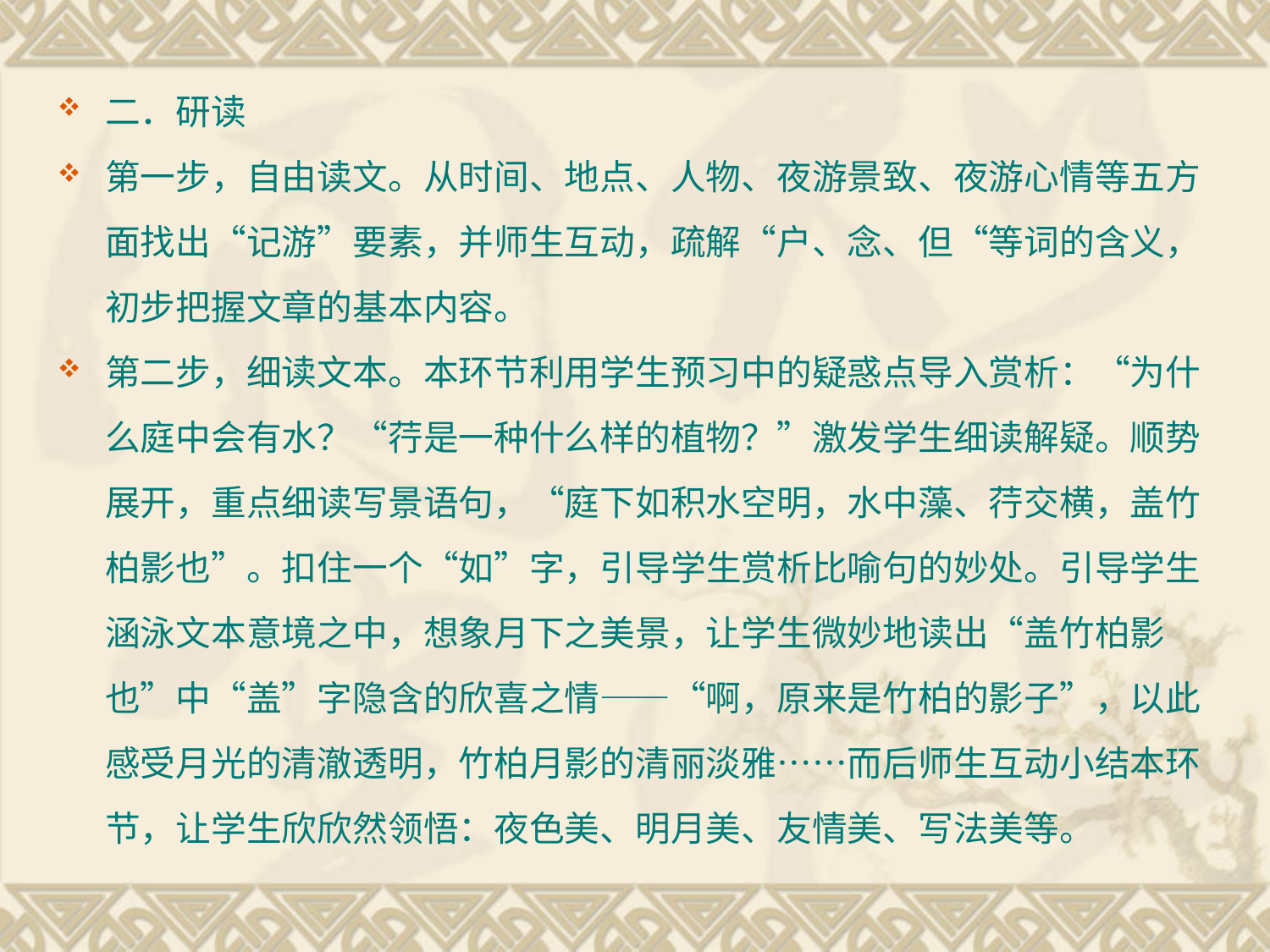

二．研读
第一步，自由读文。从时间、地点、人物、夜游景致、夜游心情等五方面找出“记游”要素，并师生互动，疏解“户、念、但“等词的含义，初步把握文章的基本内容。
第二步，细读文本。本环节利用学生预习中的疑惑点导入赏析：“为什么庭中会有水？“荇是一种什么样的植物？”激发学生细读解疑。顺势展开，重点细读写景语句，“庭下如积水空明，水中藻、荇交横，盖竹柏影也”。扣住一个“如”字，引导学生赏析比喻句的妙处。引导学生涵泳文本意境之中，想象月下之美景，让学生微妙地读出“盖竹柏影也”中“盖”字隐含的欣喜之情——“啊，原来是竹柏的影子”，以此感受月光的清澈透明，竹柏月影的清丽淡雅……而后师生互动小结本环节，让学生欣欣然领悟：夜色美、明月美、友情美、写法美等。